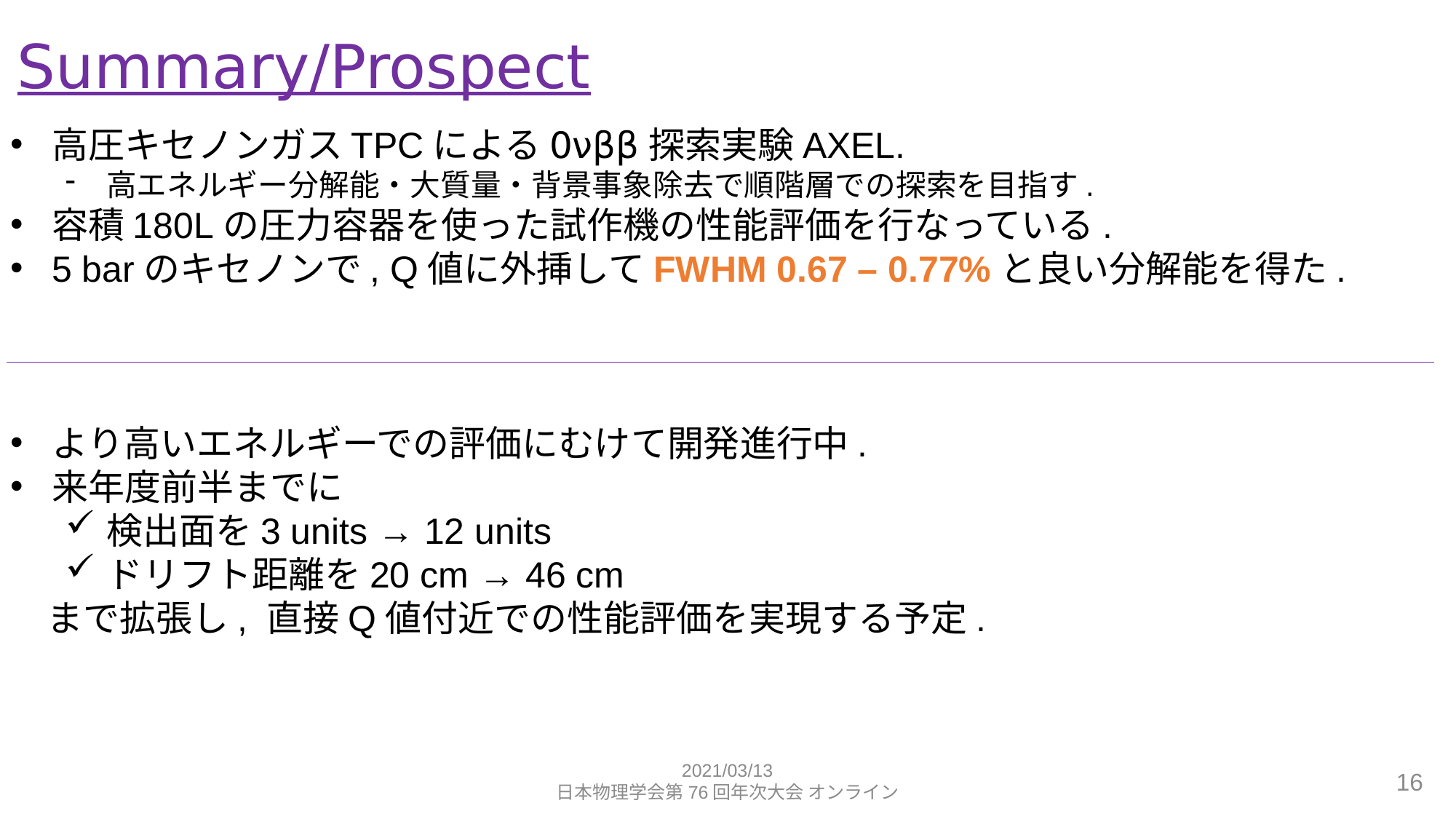

Summary/Prospect
高圧キセノンガスTPCによる0νββ探索実験AXEL.
高エネルギー分解能・大質量・背景事象除去で順階層での探索を目指す.
容積180Lの圧力容器を使った試作機の性能評価を行なっている.
5 barのキセノンで, Q値に外挿してFWHM 0.67 – 0.77%と良い分解能を得た.

より高いエネルギーでの評価にむけて開発進行中.
来年度前半までに
検出面を3 units → 12 units
ドリフト距離を20 cm → 46 cm
　まで拡張し, 直接Q値付近での性能評価を実現する予定.
2021/03/13
日本物理学会第76回年次大会 オンライン
16